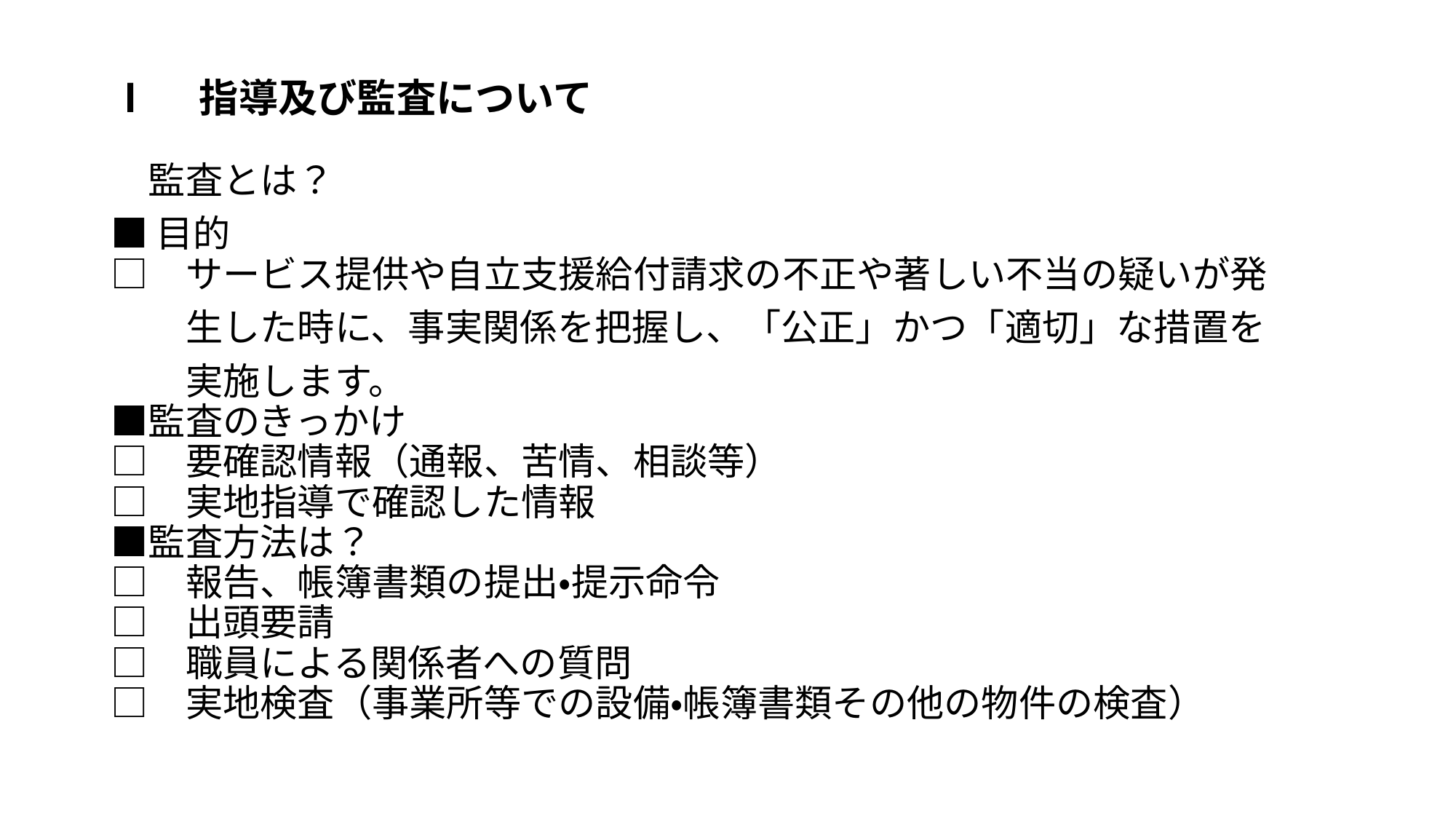

# Ⅰ　指導及び監査について
　監査とは？
■目的
□　サービス提供や自立支援給付請求の不正や著しい不当の疑いが発
　　生した時に、事実関係を把握し、「公正」かつ「適切」な措置を
　　実施します。
■監査のきっかけ
□　要確認情報（通報、苦情、相談等）
□　実地指導で確認した情報
■監査方法は？
□　報告、帳簿書類の提出・提示命令
□　出頭要請
□　職員による関係者への質問
□　実地検査（事業所等での設備・帳簿書類その他の物件の検査）